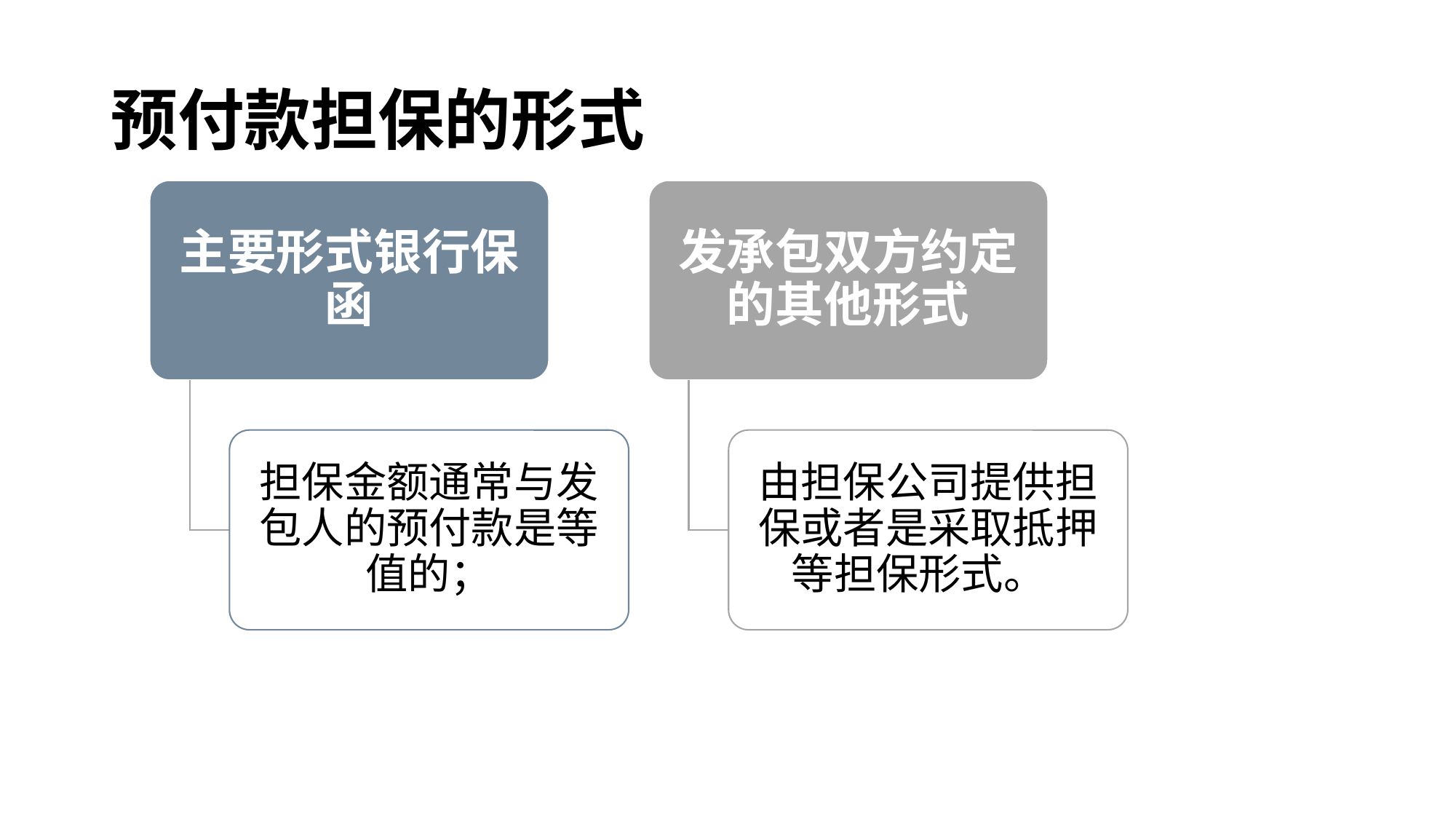

# 预付款担保的形式
主要形式银行保函
担保金额通常与发包人的预付款是等值的；
发承包双方约定的其他形式
由担保公司提供担保或者是采取抵押等担保形式。